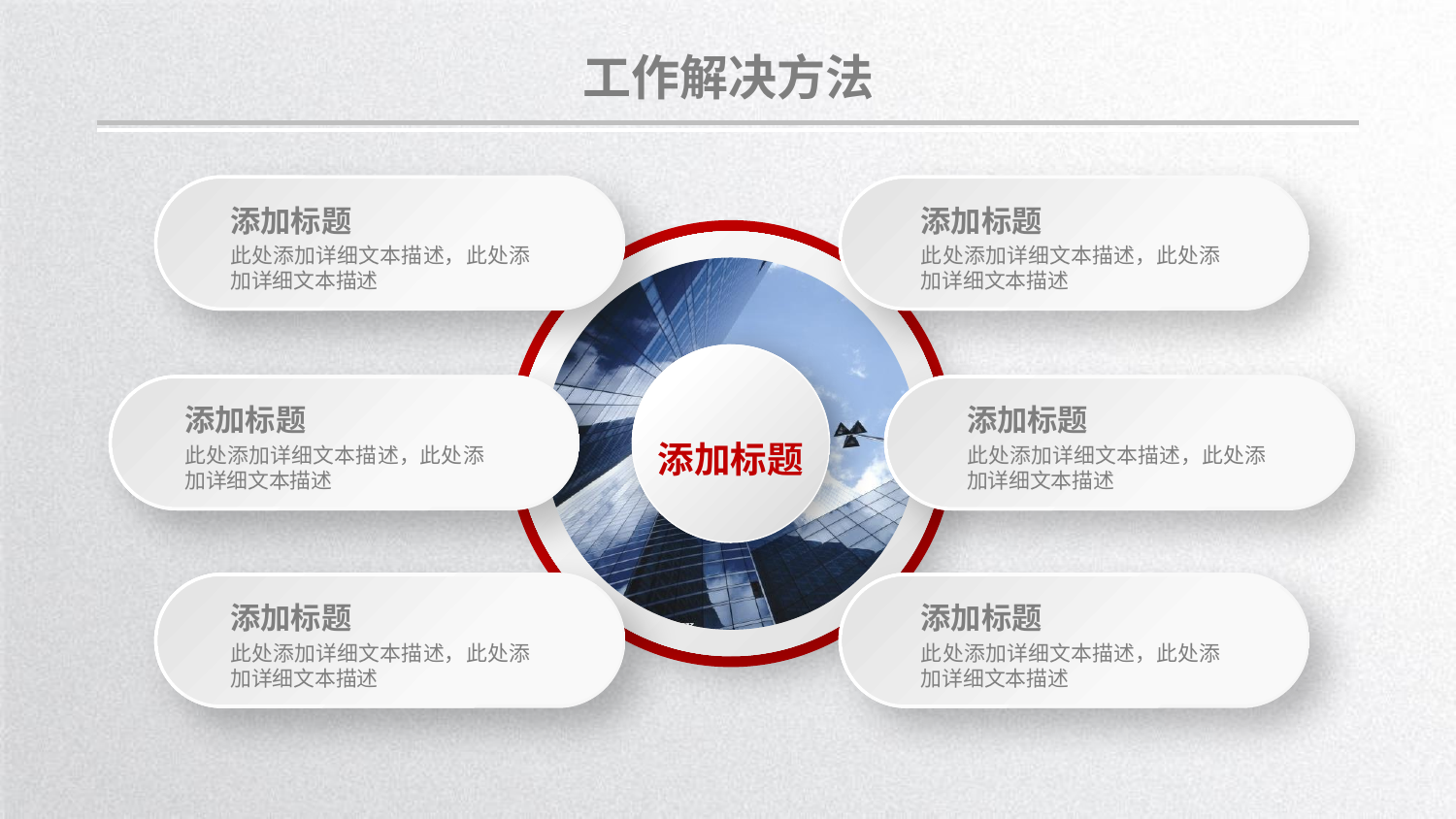

工作解决方法

添加标题
此处添加详细文本描述，此处添加详细文本描述

添加标题
此处添加详细文本描述，此处添加详细文本描述

添加标题

添加标题
此处添加详细文本描述，此处添加详细文本描述

添加标题
此处添加详细文本描述，此处添加详细文本描述

添加标题
此处添加详细文本描述，此处添加详细文本描述

添加标题
此处添加详细文本描述，此处添加详细文本描述